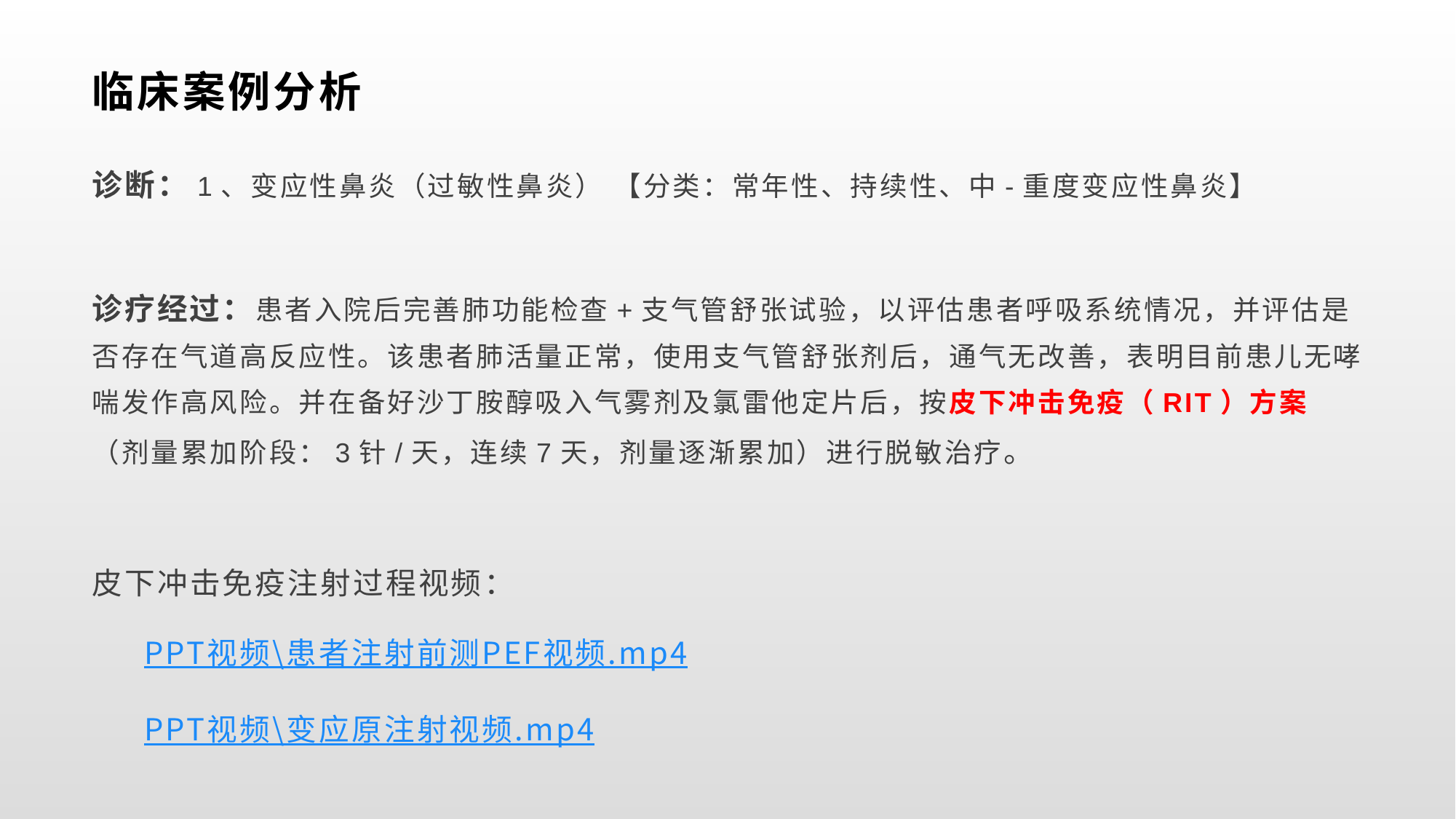

# 临床案例分析
诊断：1、变应性鼻炎（过敏性鼻炎） 【分类：常年性、持续性、中-重度变应性鼻炎】

诊疗经过：患者入院后完善肺功能检查+支气管舒张试验，以评估患者呼吸系统情况，并评估是否存在气道高反应性。该患者肺活量正常，使用支气管舒张剂后，通气无改善，表明目前患儿无哮喘发作高风险。并在备好沙丁胺醇吸入气雾剂及氯雷他定片后，按皮下冲击免疫（RIT）方案（剂量累加阶段：3针/天，连续7天，剂量逐渐累加）进行脱敏治疗。

皮下冲击免疫注射过程视频：
     PPT视频\患者注射前测PEF视频.mp4
     PPT视频\变应原注射视频.mp4